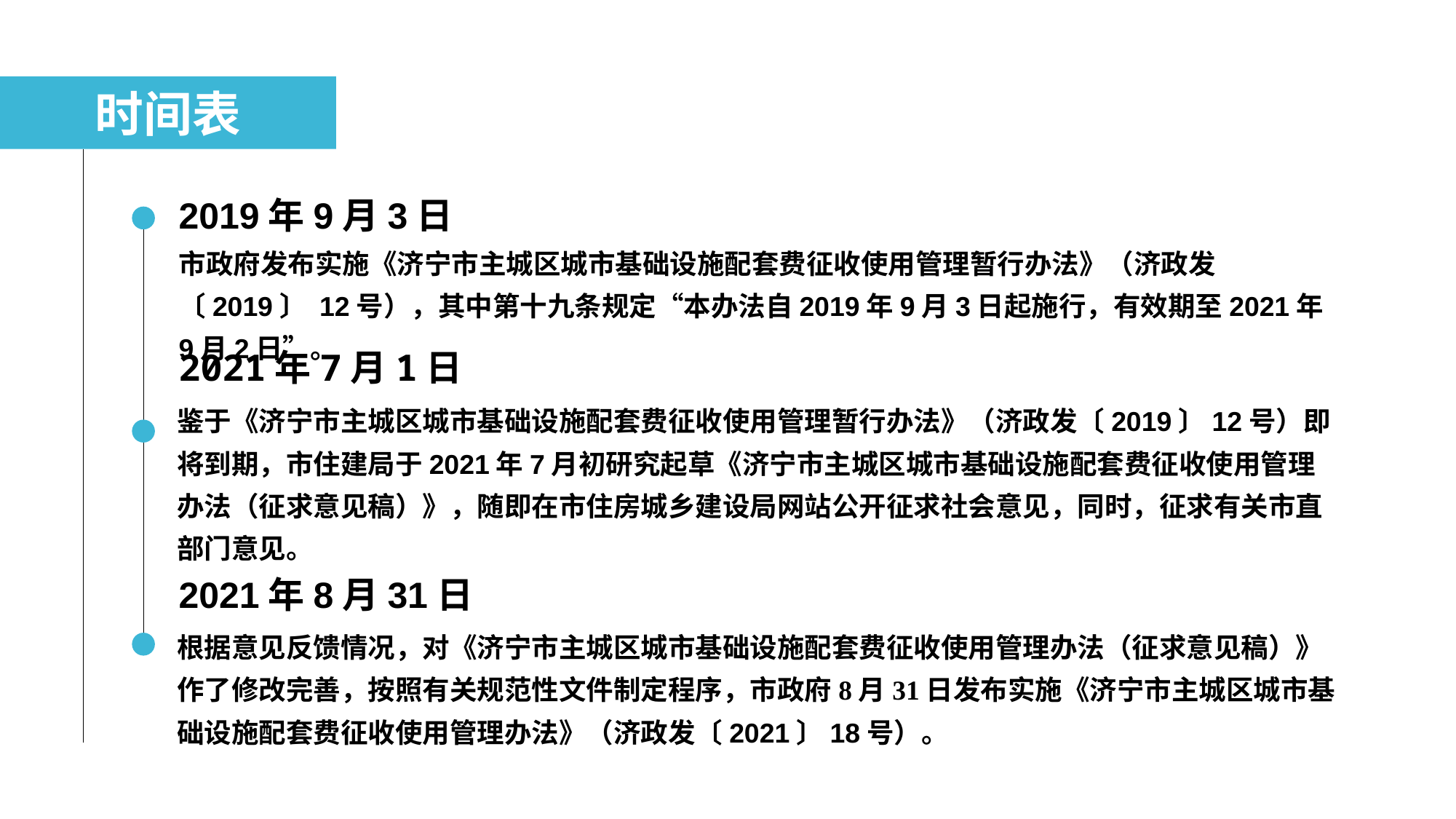

时间表
2019年9月3日
市政府发布实施《济宁市主城区城市基础设施配套费征收使用管理暂行办法》（济政发〔2019〕 12号），其中第十九条规定“本办法自2019年9月3日起施行，有效期至2021年9月2日”。

2021年7月1日
鉴于《济宁市主城区城市基础设施配套费征收使用管理暂行办法》（济政发〔2019〕12号）即将到期，市住建局于2021年7月初研究起草《济宁市主城区城市基础设施配套费征收使用管理办法（征求意见稿）》，随即在市住房城乡建设局网站公开征求社会意见，同时，征求有关市直部门意见。
2021年8月31日
根据意见反馈情况，对《济宁市主城区城市基础设施配套费征收使用管理办法（征求意见稿）》作了修改完善，按照有关规范性文件制定程序，市政府8月31日发布实施《济宁市主城区城市基础设施配套费征收使用管理办法》（济政发〔2021〕18号）。